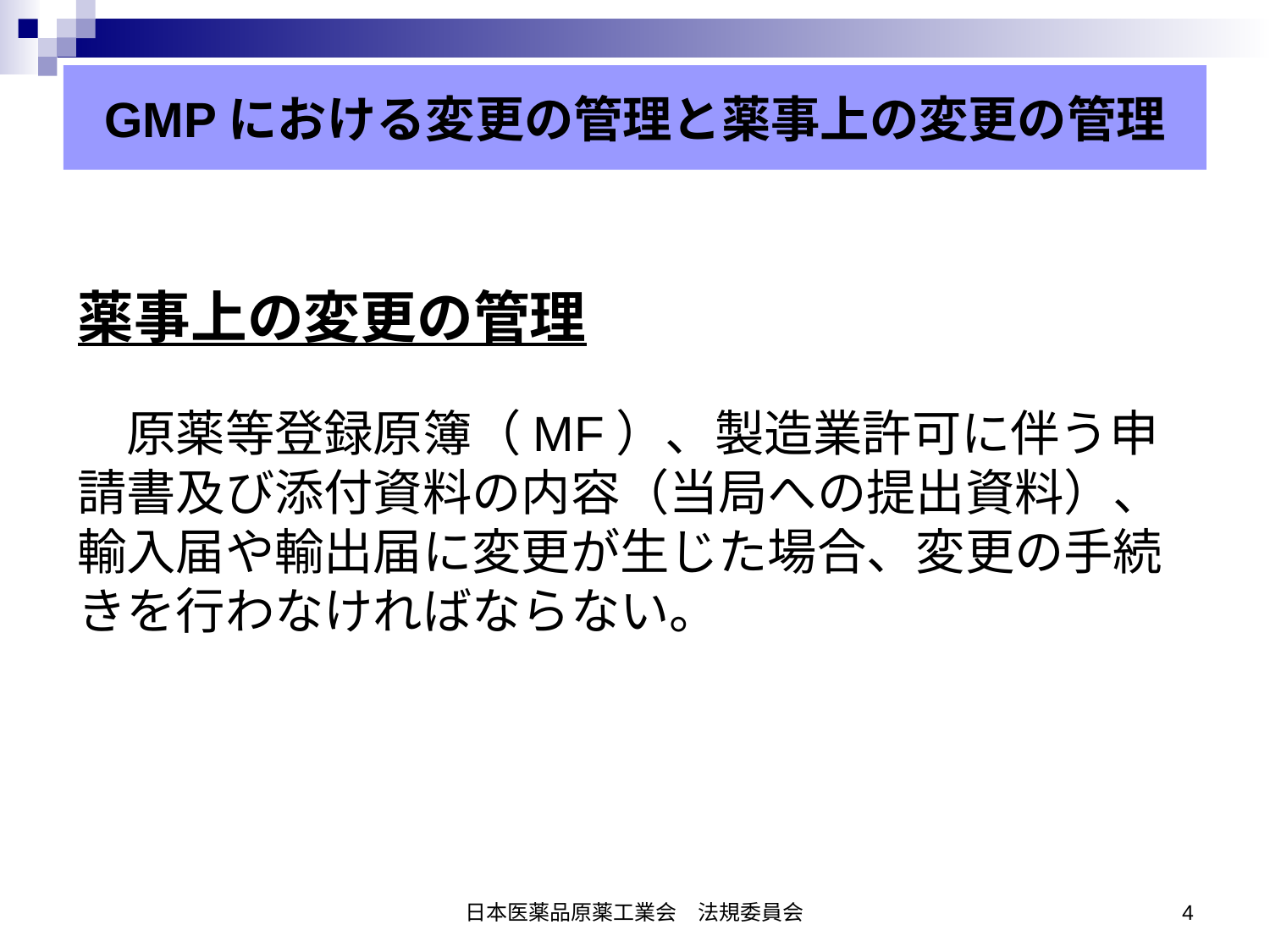

GMPにおける変更の管理と薬事上の変更の管理
薬事上の変更の管理
　原薬等登録原簿（MF）、製造業許可に伴う申請書及び添付資料の内容（当局への提出資料）、輸入届や輸出届に変更が生じた場合、変更の手続きを行わなければならない。
日本医薬品原薬工業会　法規委員会
4